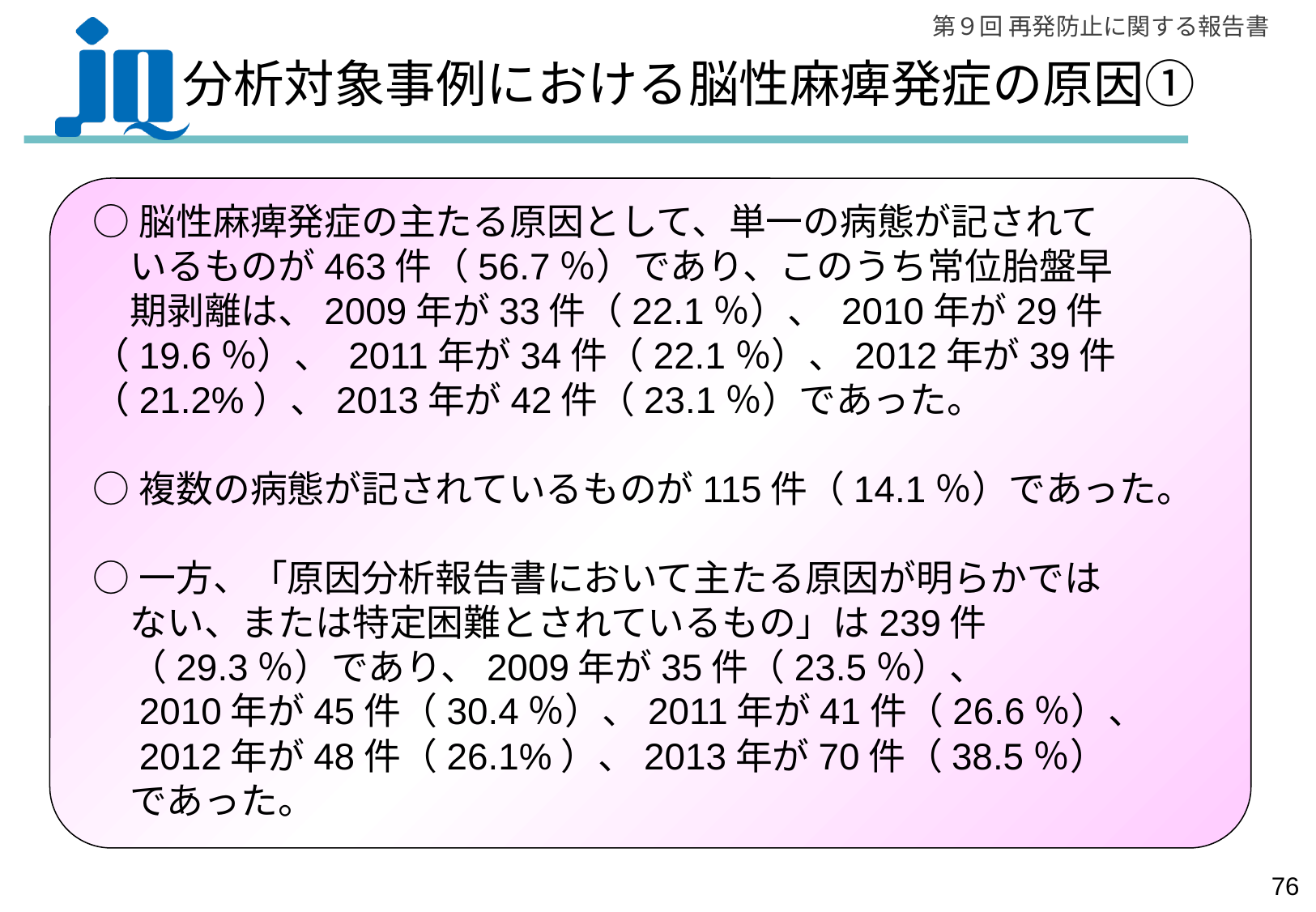

# 分析対象事例における脳性麻痺発症の原因①

○脳性麻痺発症の主たる原因として、単一の病態が記されて
　いるものが463件（56.7％）であり、このうち常位胎盤早
　期剥離は、2009年が33件（22.1％）、 2010年が29件
（19.6％）、 2011年が34件（22.1％）、2012年が39件　（21.2%）、2013年が42件（23.1％）であった。

○複数の病態が記されているものが115件（14.1％）であった。

○一方、「原因分析報告書において主たる原因が明らかでは
　ない、または特定困難とされているもの」は239件
　（29.3％）であり、2009年が35件（23.5％）、
　2010年が45件（30.4％）、2011年が41件（26.6％）、
　2012年が48件（26.1%）、2013年が70件（38.5％）
　であった。

76